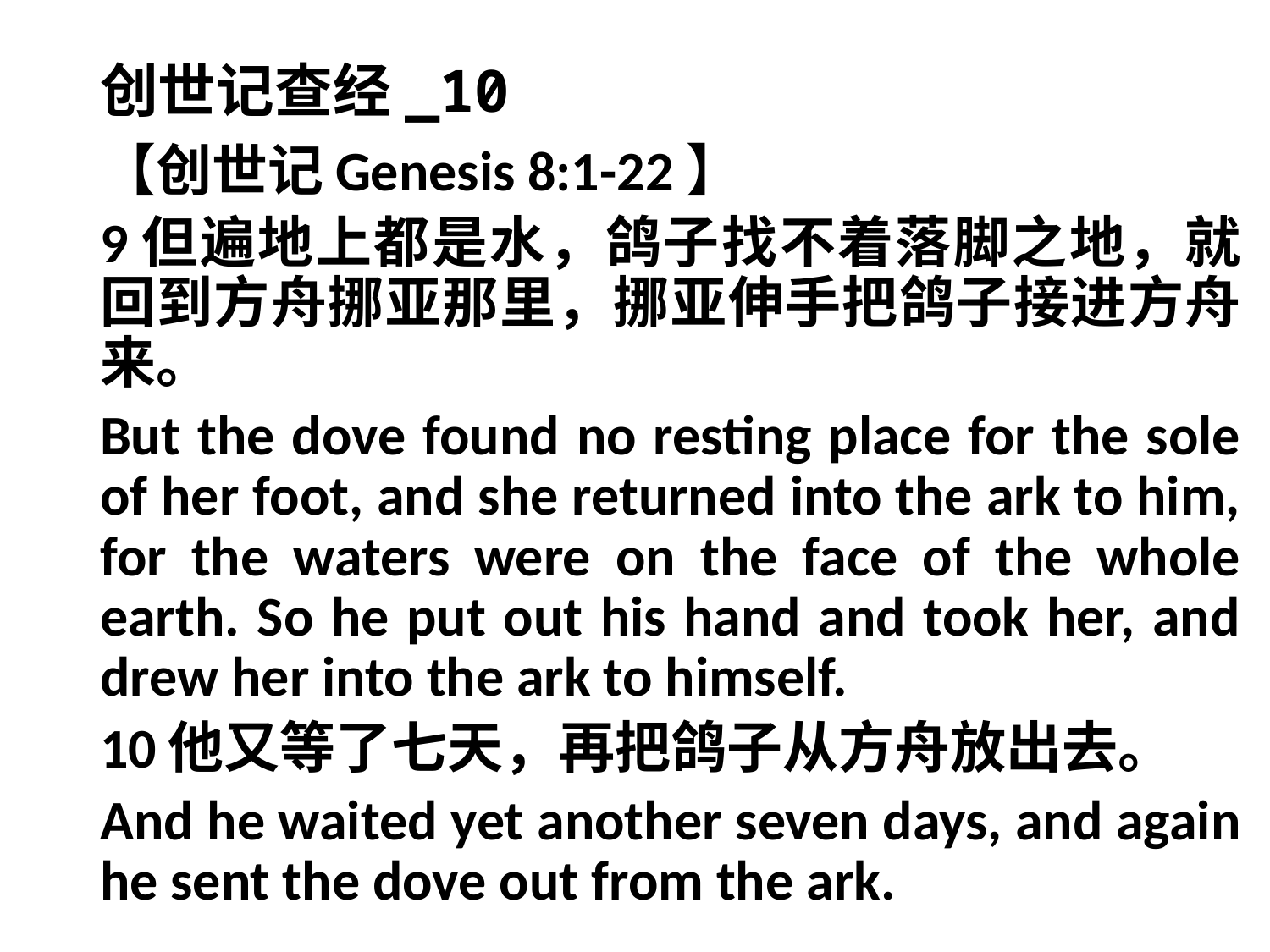

# 创世记查经_10
【创世记Genesis 8:1-22】
9但遍地上都是水，鸽子找不着落脚之地，就回到方舟挪亚那里，挪亚伸手把鸽子接进方舟来。
But the dove found no resting place for the sole of her foot, and she returned into the ark to him, for the waters were on the face of the whole earth. So he put out his hand and took her, and drew her into the ark to himself.
10他又等了七天，再把鸽子从方舟放出去。
And he waited yet another seven days, and again he sent the dove out from the ark.